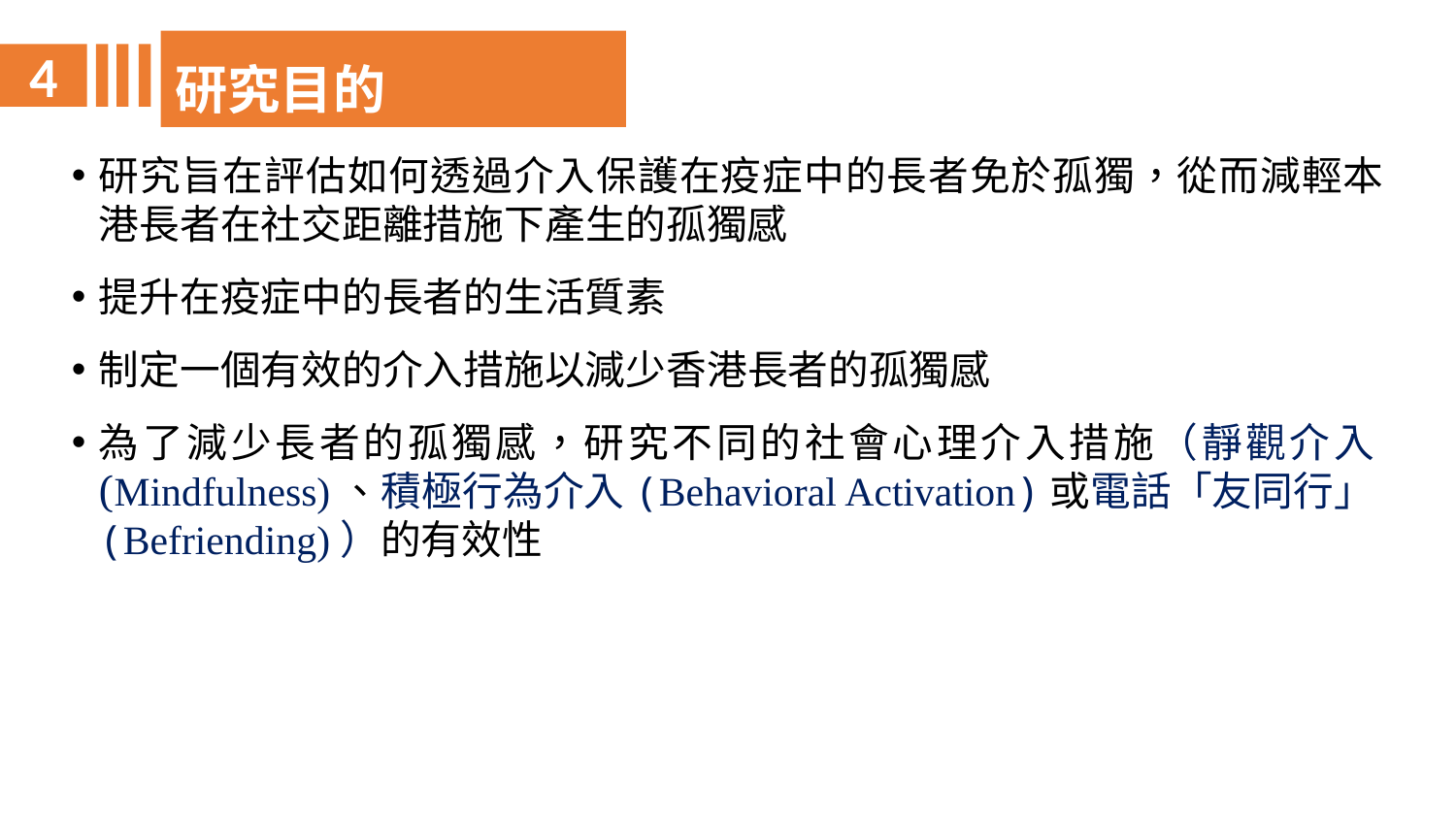

研究目的
4

研究旨在評估如何透過介入保護在疫症中的長者免於孤獨，從而減輕本港長者在社交距離措施下產生的孤獨感
提升在疫症中的長者的生活質素
制定一個有效的介入措施以減少香港長者的孤獨感
為了減少長者的孤獨感，研究不同的社會心理介入措施（靜觀介入(Mindfulness)、積極行為介入(Behavioral Activation)或電話「友同行」(Befriending)）的有效性